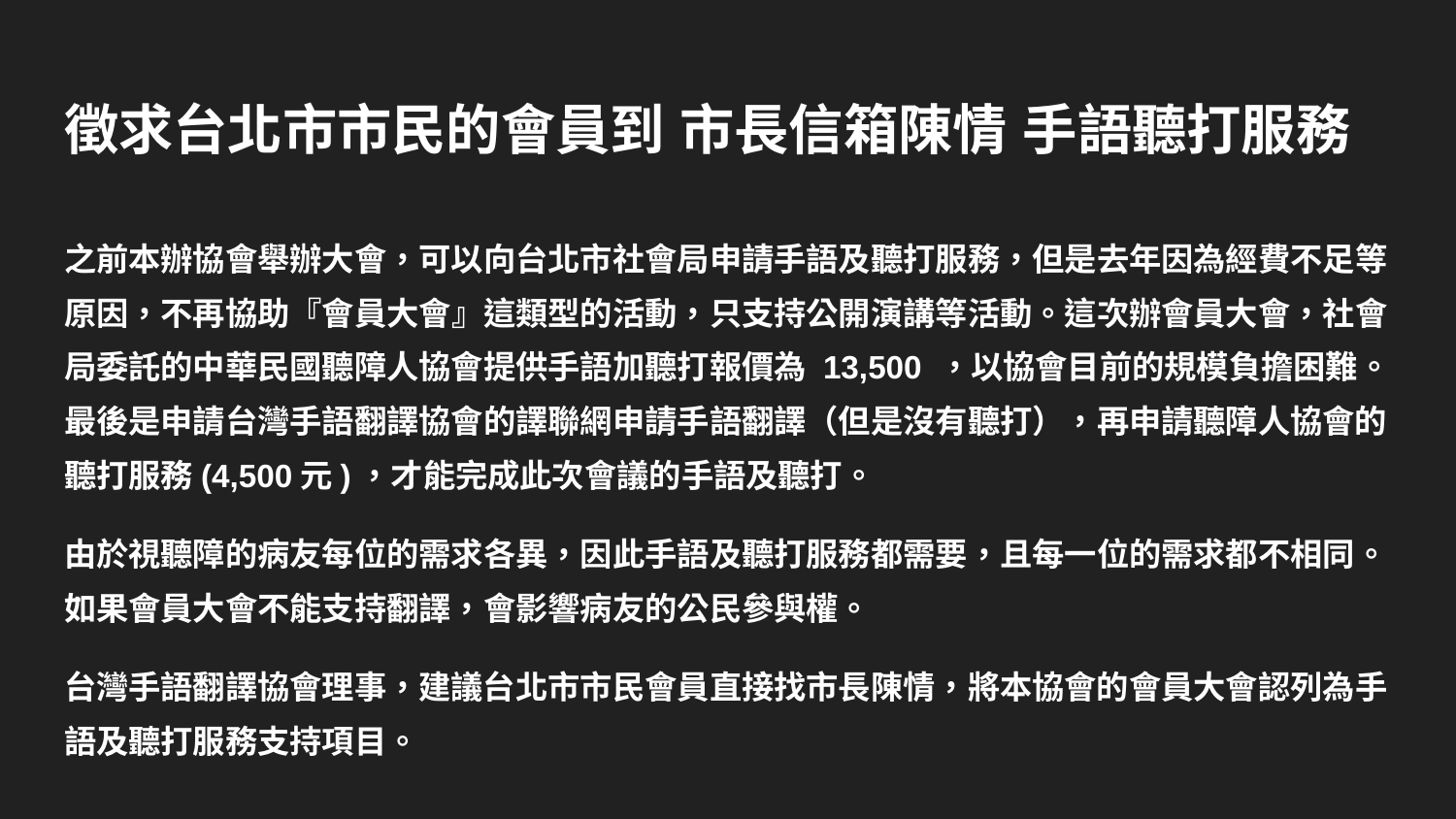

# 徵求台北市市民的會員到 市長信箱陳情 手語聽打服務
之前本辦協會舉辦大會，可以向台北市社會局申請手語及聽打服務，但是去年因為經費不足等原因，不再協助『會員大會』這類型的活動，只支持公開演講等活動。這次辦會員大會，社會局委託的中華民國聽障人協會提供手語加聽打報價為 13,500 ，以協會目前的規模負擔困難。最後是申請台灣手語翻譯協會的譯聯網申請手語翻譯（但是沒有聽打），再申請聽障人協會的聽打服務(4,500元)，才能完成此次會議的手語及聽打。
由於視聽障的病友每位的需求各異，因此手語及聽打服務都需要，且每一位的需求都不相同。如果會員大會不能支持翻譯，會影響病友的公民參與權。
台灣手語翻譯協會理事，建議台北市市民會員直接找市長陳情，將本協會的會員大會認列為手語及聽打服務支持項目。